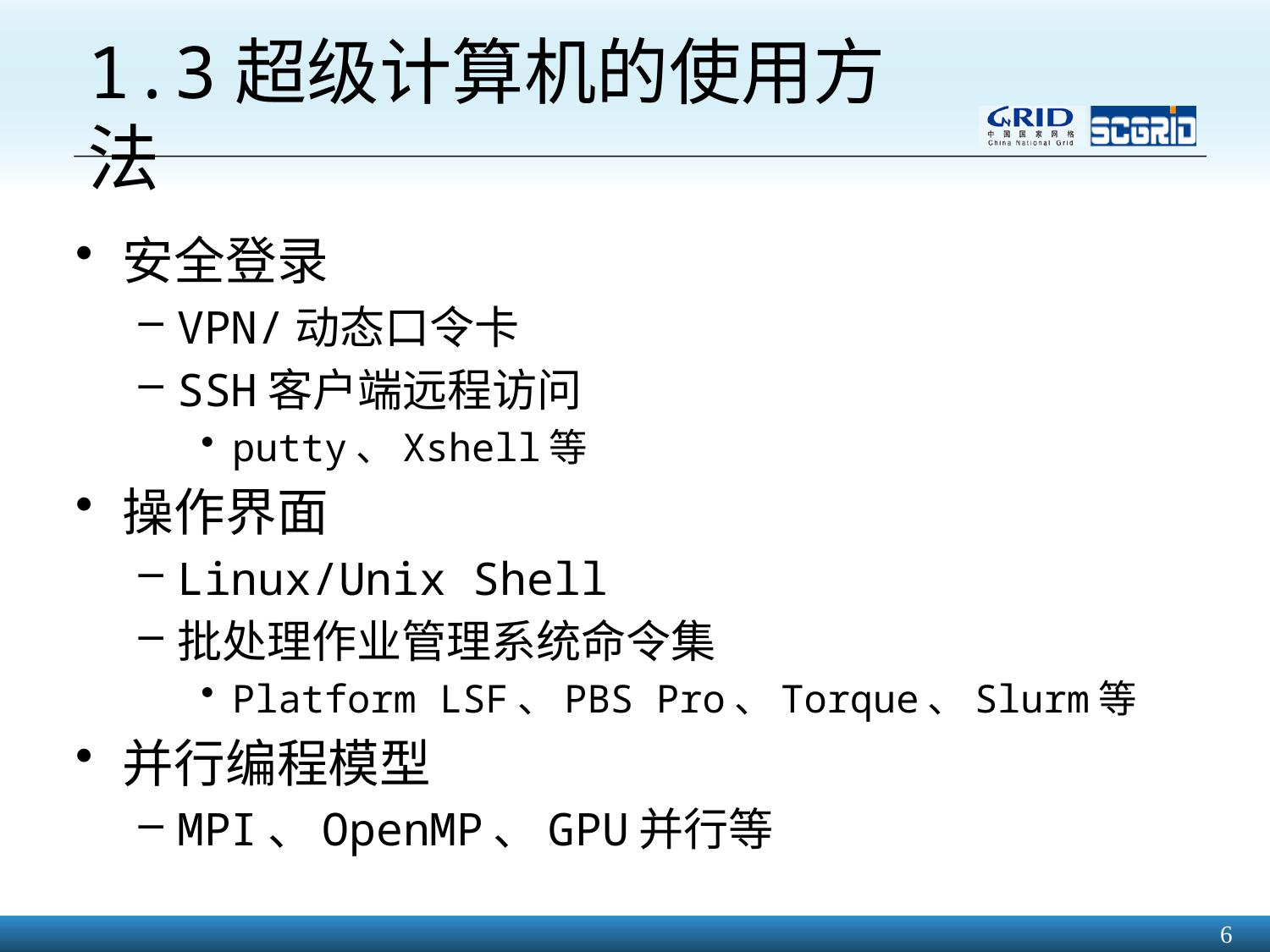

# 1.3超级计算机的使用方法
安全登录
VPN/动态口令卡
SSH客户端远程访问
putty、Xshell等
操作界面
Linux/Unix Shell
批处理作业管理系统命令集
Platform LSF、PBS Pro、Torque、Slurm等
并行编程模型
MPI、OpenMP、GPU并行等